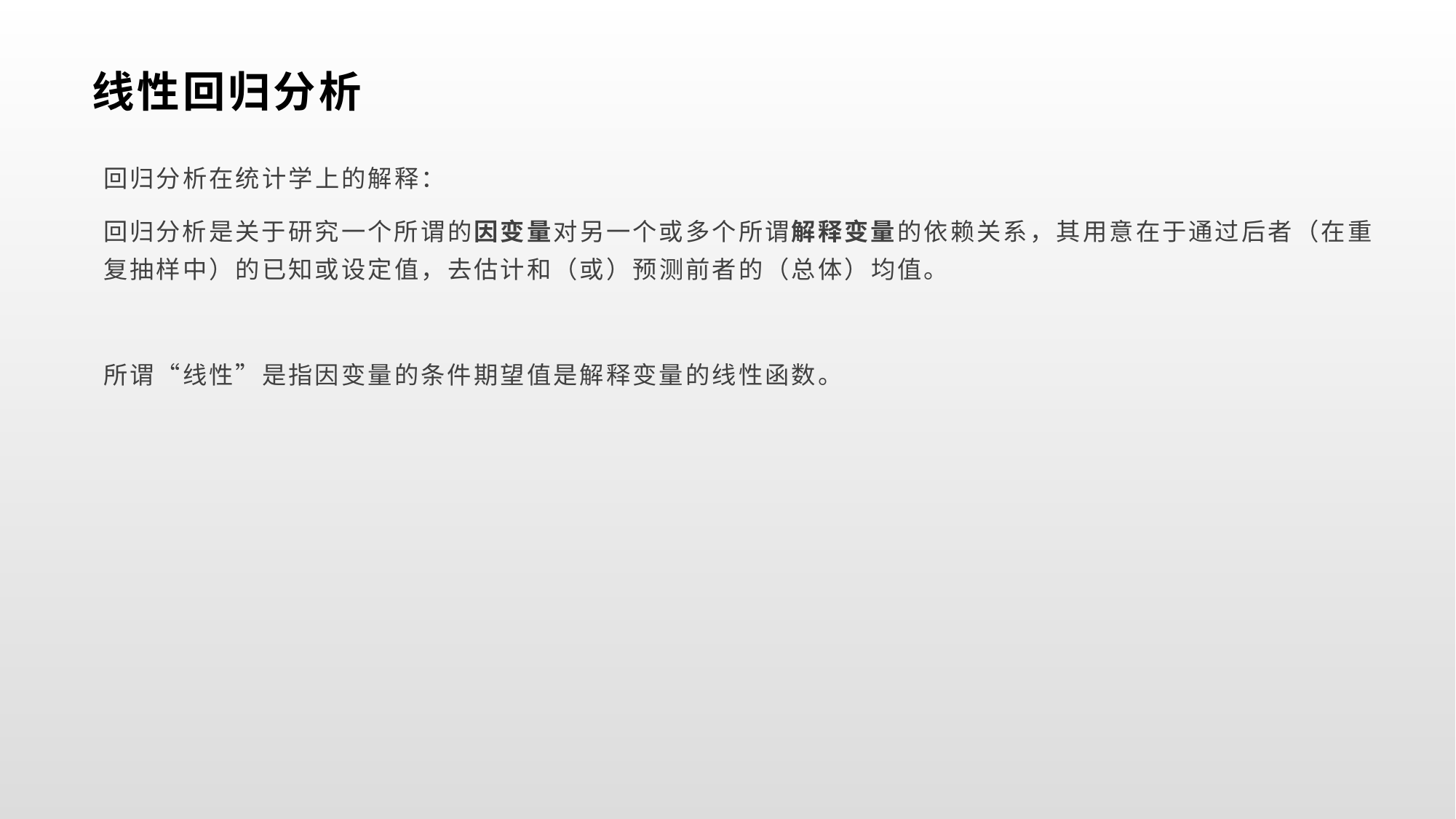

# 线性回归分析
回归分析在统计学上的解释：
回归分析是关于研究一个所谓的因变量对另一个或多个所谓解释变量的依赖关系，其用意在于通过后者（在重复抽样中）的已知或设定值，去估计和（或）预测前者的（总体）均值。

所谓“线性”是指因变量的条件期望值是解释变量的线性函数。